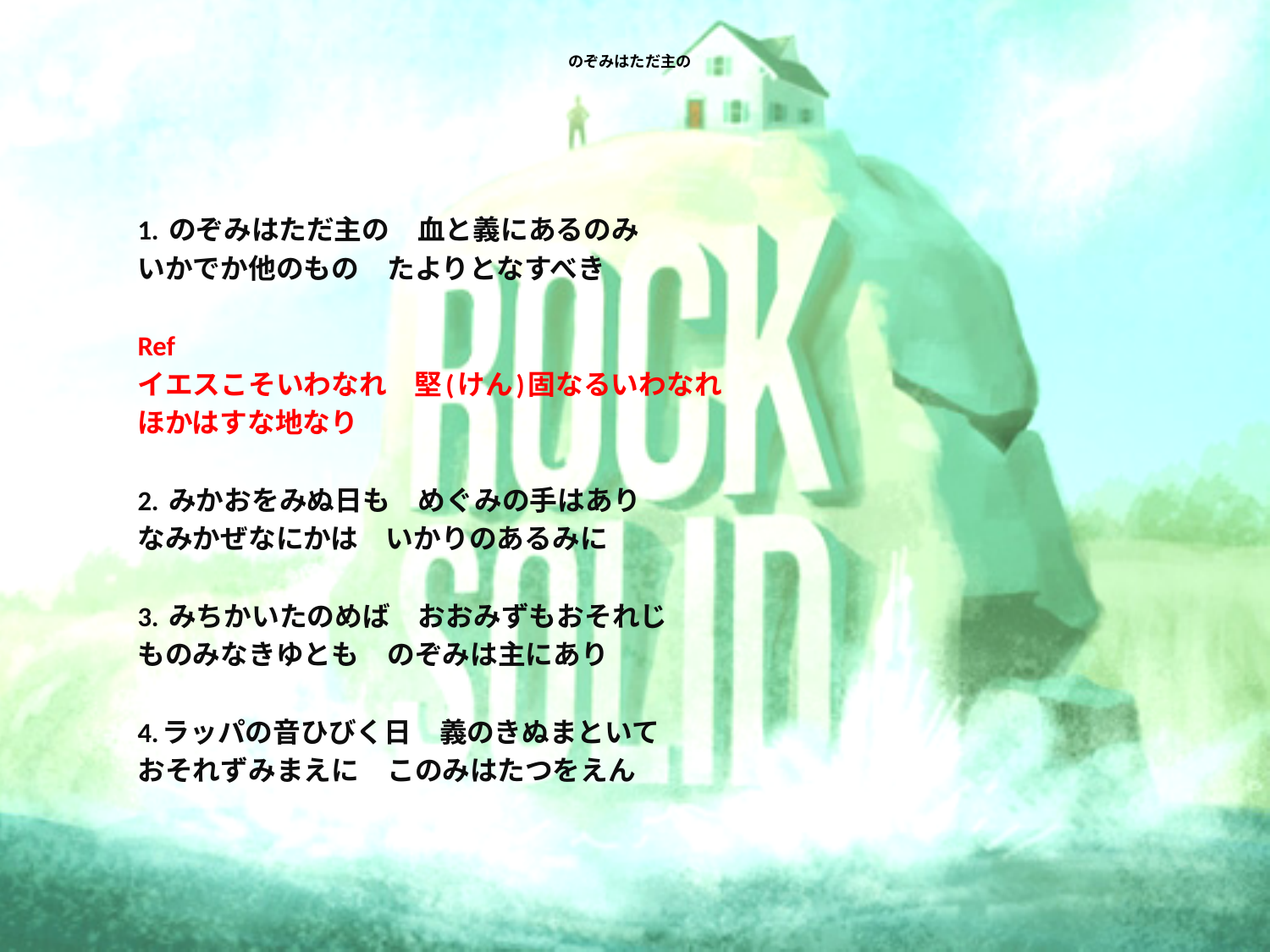

# のぞみはただ主の
1. のぞみはただ主の　血と義にあるのみ
いかでか他のもの　たよりとなすべき

Ref
イエスこそいわなれ　堅(けん)固なるいわなれ
ほかはすな地なり

2. みかおをみぬ日も　めぐみの手はあり
なみかぜなにかは　いかりのあるみに

3. みちかいたのめば　おおみずもおそれじ
ものみなきゆとも　のぞみは主にあり

4.ラッパの音ひびく日　義のきぬまといて
おそれずみまえに　このみはたつをえん